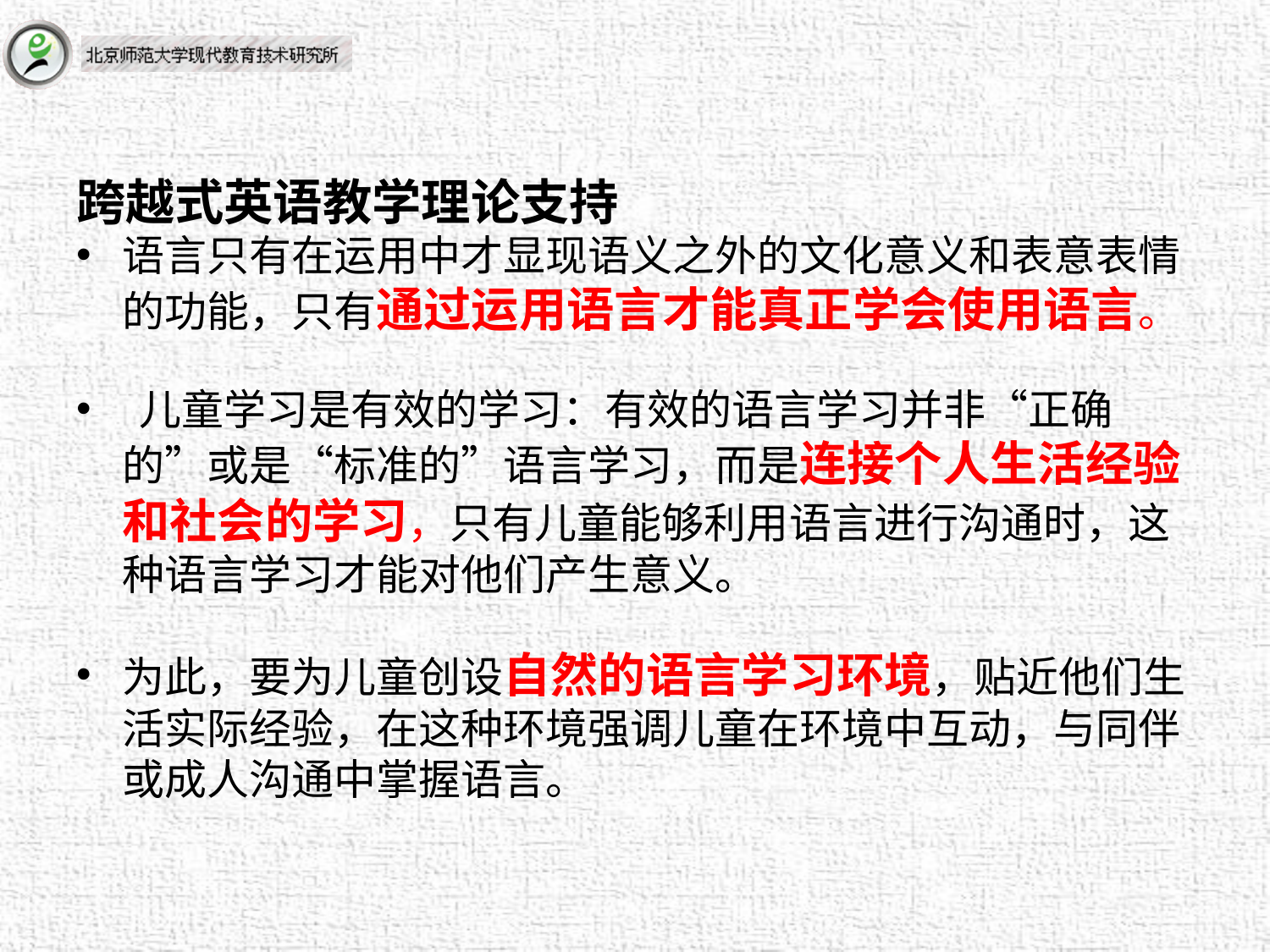

# 跨越式英语教学理论支持
语言只有在运用中才显现语义之外的文化意义和表意表情的功能，只有通过运用语言才能真正学会使用语言。

 儿童学习是有效的学习：有效的语言学习并非“正确的”或是“标准的”语言学习，而是连接个人生活经验和社会的学习，只有儿童能够利用语言进行沟通时，这种语言学习才能对他们产生意义。

为此，要为儿童创设自然的语言学习环境，贴近他们生活实际经验，在这种环境强调儿童在环境中互动，与同伴或成人沟通中掌握语言。